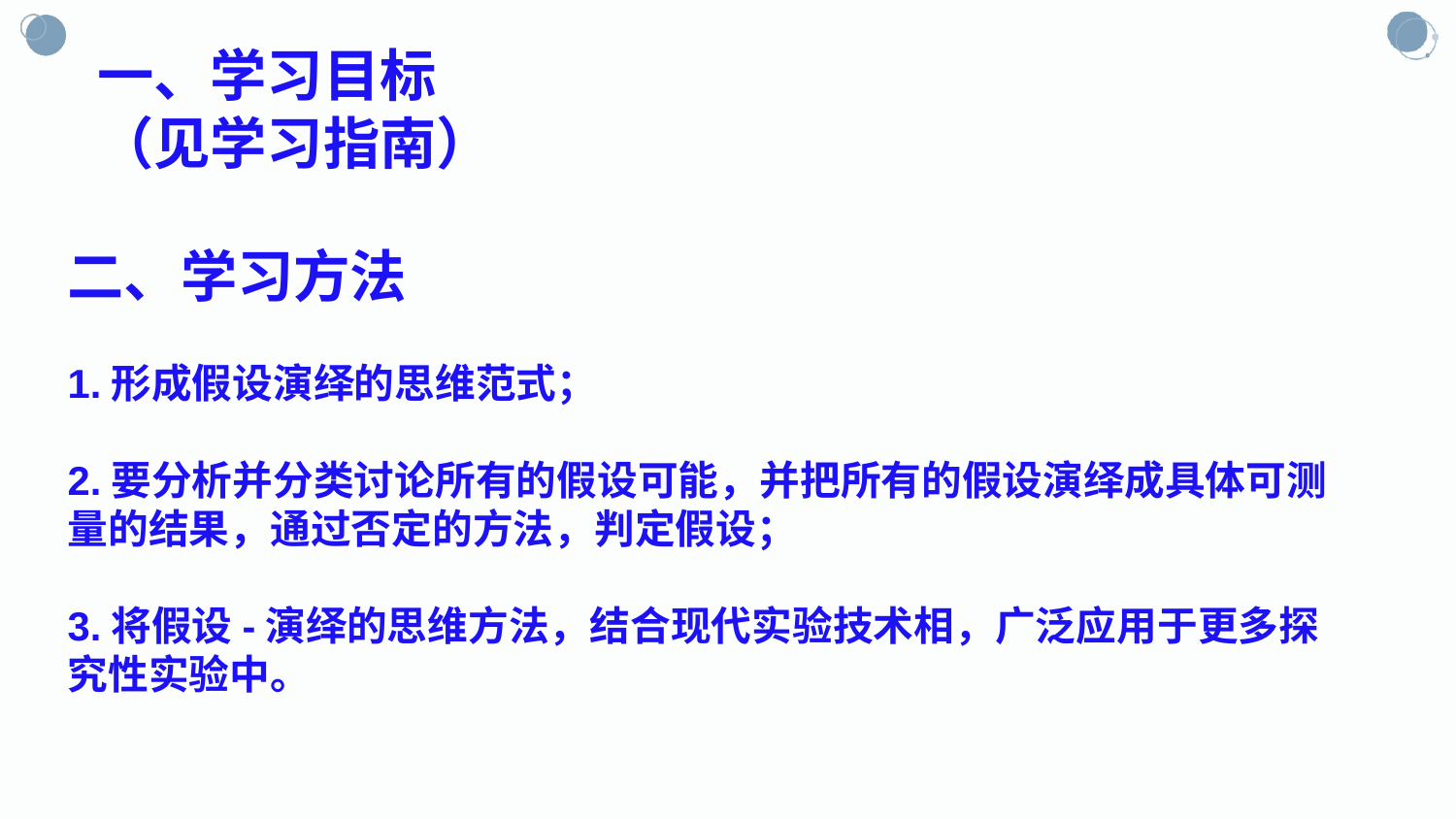

一、学习目标（见学习指南）
二、学习方法
1.形成假设演绎的思维范式；
2.要分析并分类讨论所有的假设可能，并把所有的假设演绎成具体可测量的结果，通过否定的方法，判定假设；
3.将假设-演绎的思维方法，结合现代实验技术相，广泛应用于更多探究性实验中。